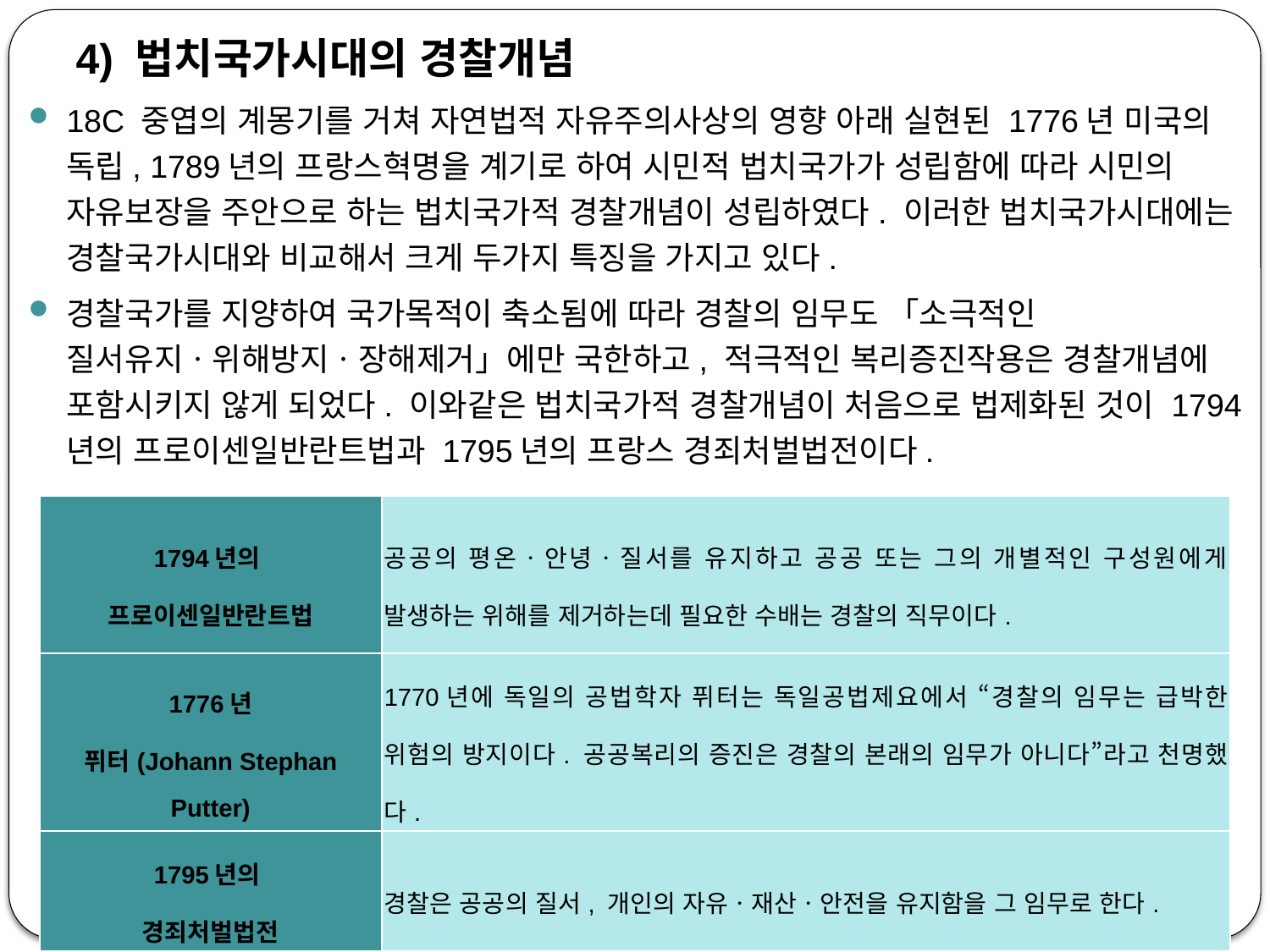

4) 법치국가시대의 경찰개념
18C 중엽의 계몽기를 거쳐 자연법적 자유주의사상의 영향 아래 실현된 1776년 미국의 독립, 1789년의 프랑스혁명을 계기로 하여 시민적 법치국가가 성립함에 따라 시민의 자유보장을 주안으로 하는 법치국가적 경찰개념이 성립하였다. 이러한 법치국가시대에는 경찰국가시대와 비교해서 크게 두가지 특징을 가지고 있다.
경찰국가를 지양하여 국가목적이 축소됨에 따라 경찰의 임무도 「소극적인 질서유지ㆍ위해방지ㆍ장해제거」에만 국한하고, 적극적인 복리증진작용은 경찰개념에 포함시키지 않게 되었다. 이와같은 법치국가적 경찰개념이 처음으로 법제화된 것이 1794년의 프로이센일반란트법과 1795년의 프랑스 경죄처벌법전이다.

| 1794년의 프로이센일반란트법 | 공공의 평온ㆍ안녕ㆍ질서를 유지하고 공공 또는 그의 개별적인 구성원에게 발생하는 위해를 제거하는데 필요한 수배는 경찰의 직무이다. |
| --- | --- |
| 1776년 퓌터(Johann Stephan Putter) | 1770년에 독일의 공법학자 퓌터는 독일공법제요에서 “경찰의 임무는 급박한 위험의 방지이다. 공공복리의 증진은 경찰의 본래의 임무가 아니다”라고 천명했다. |
| 1795년의 경죄처벌법전 | 경찰은 공공의 질서, 개인의 자유ㆍ재산ㆍ안전을 유지함을 그 임무로 한다. |